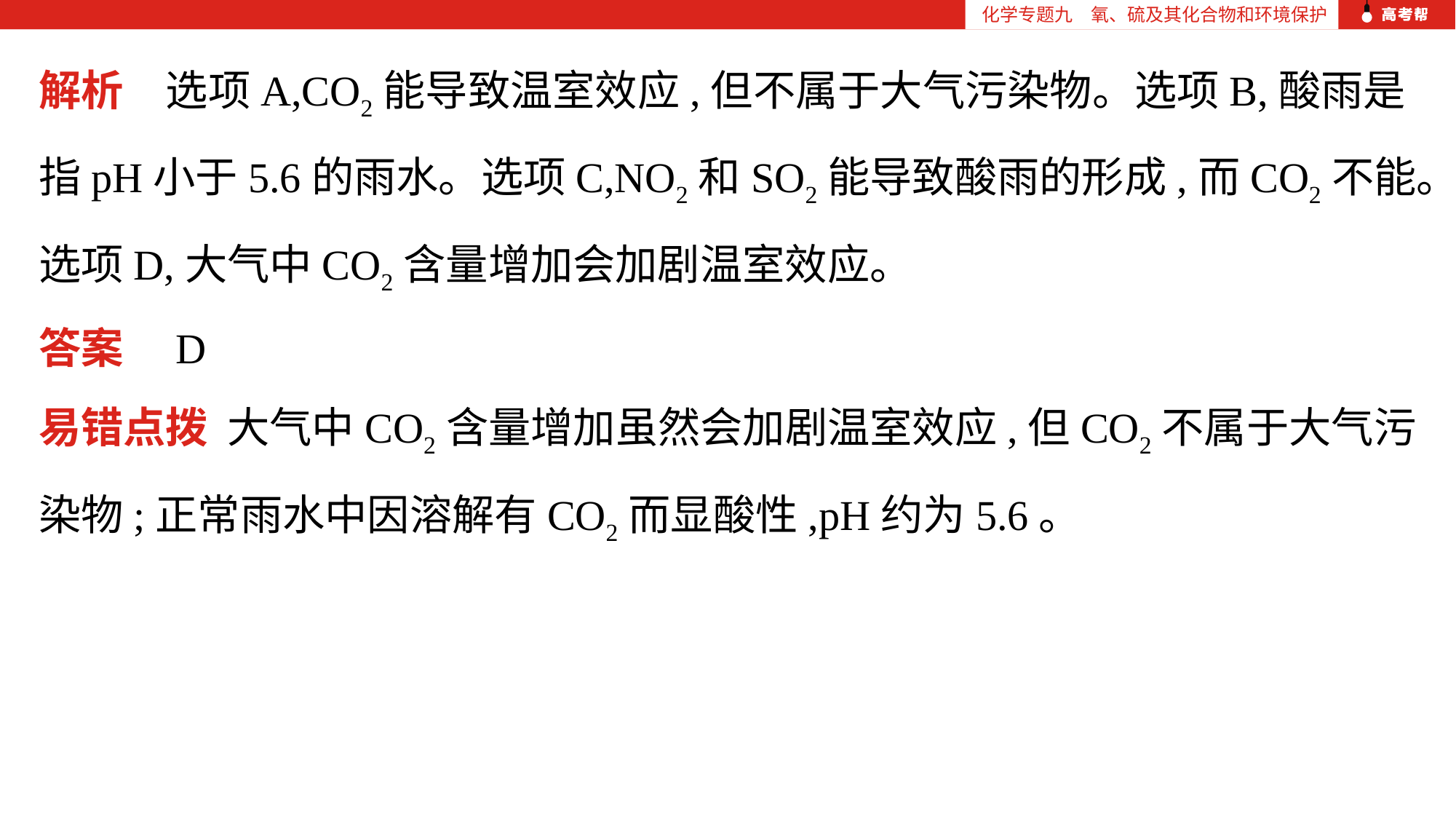

化学专题九　氧、硫及其化合物和环境保护

解析　选项A,CO2能导致温室效应,但不属于大气污染物。选项B,酸雨是指pH小于5.6的雨水。选项C,NO2和SO2能导致酸雨的形成,而CO2不能。选项D,大气中CO2含量增加会加剧温室效应。
答案　D
易错点拨  大气中CO2含量增加虽然会加剧温室效应,但CO2不属于大气污染物;正常雨水中因溶解有CO2而显酸性,pH约为5.6。